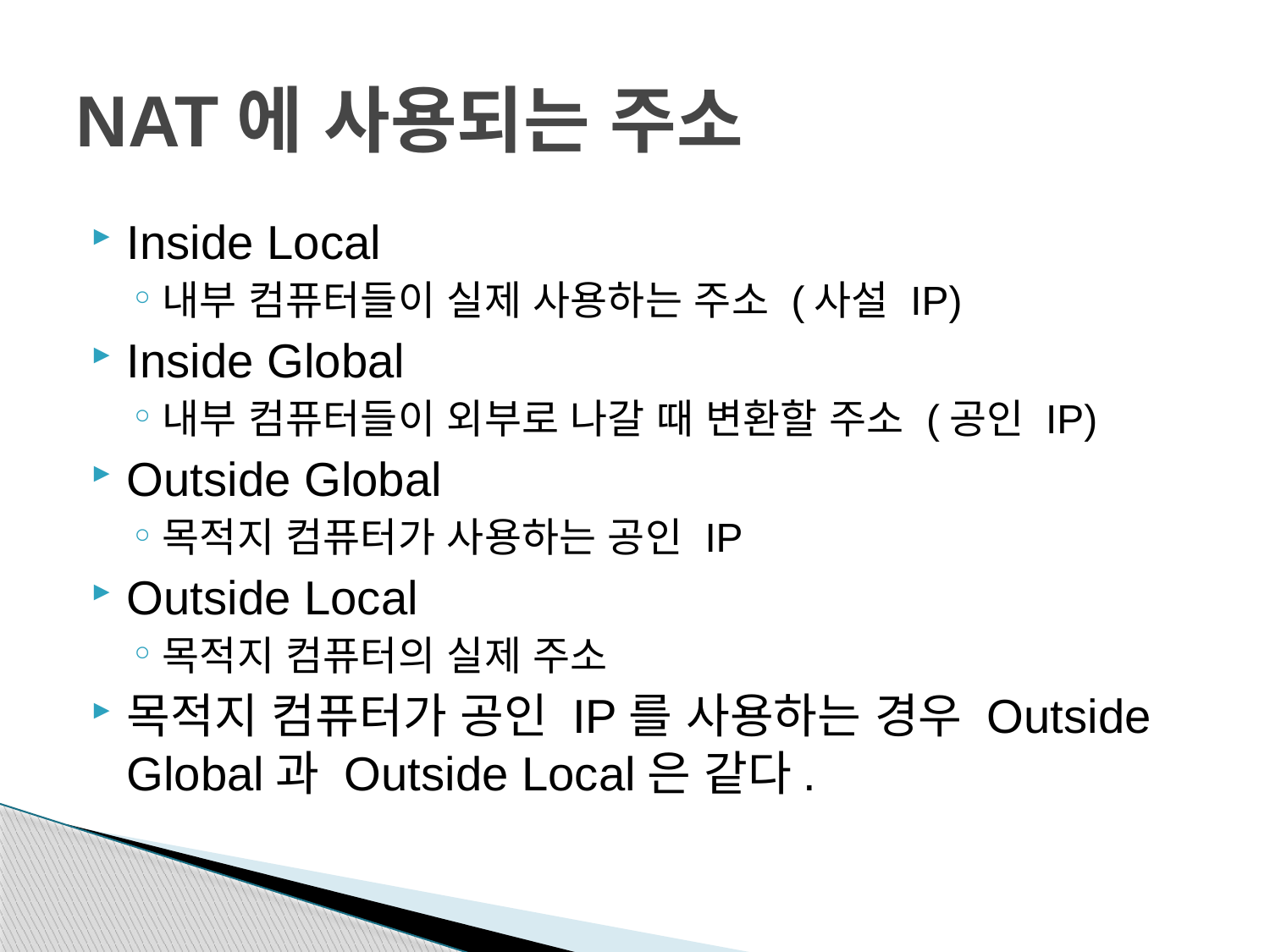

# NAT에 사용되는 주소
Inside Local
내부 컴퓨터들이 실제 사용하는 주소 (사설 IP)
Inside Global
내부 컴퓨터들이 외부로 나갈 때 변환할 주소 (공인 IP)
Outside Global
목적지 컴퓨터가 사용하는 공인 IP
Outside Local
목적지 컴퓨터의 실제 주소
목적지 컴퓨터가 공인 IP를 사용하는 경우 Outside Global과 Outside Local은 같다.